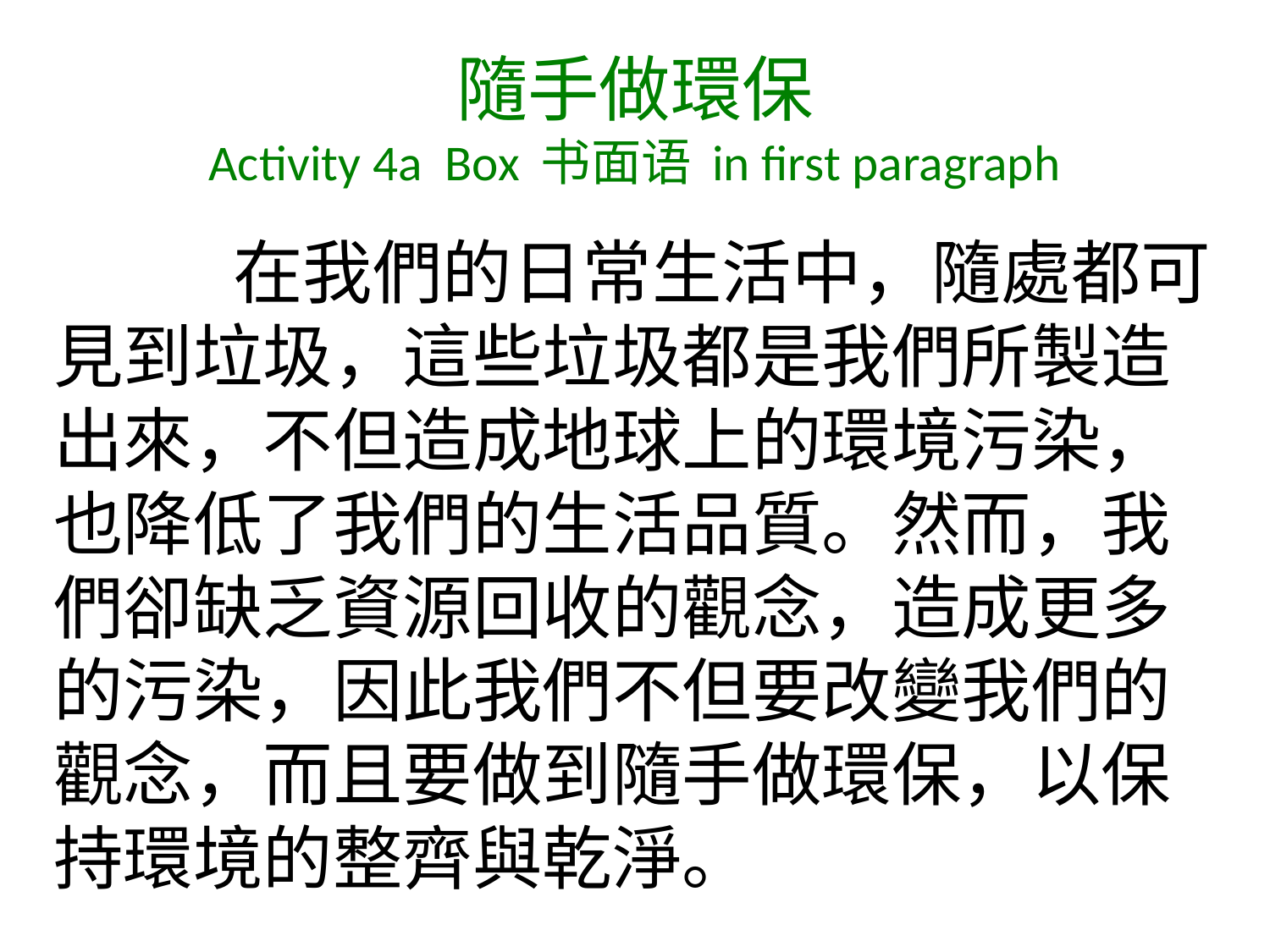

# 隨手做環保 Activity 4a  Box 书面语 in first paragraph
	   在我們的日常生活中，隨處都可見到垃圾，這些垃圾都是我們所製造出來，不但造成地球上的環境污染，也降低了我們的生活品質。然而，我們卻缺乏資源回收的觀念，造成更多的污染，因此我們不但要改變我們的觀念，而且要做到隨手做環保，以保持環境的整齊與乾淨。